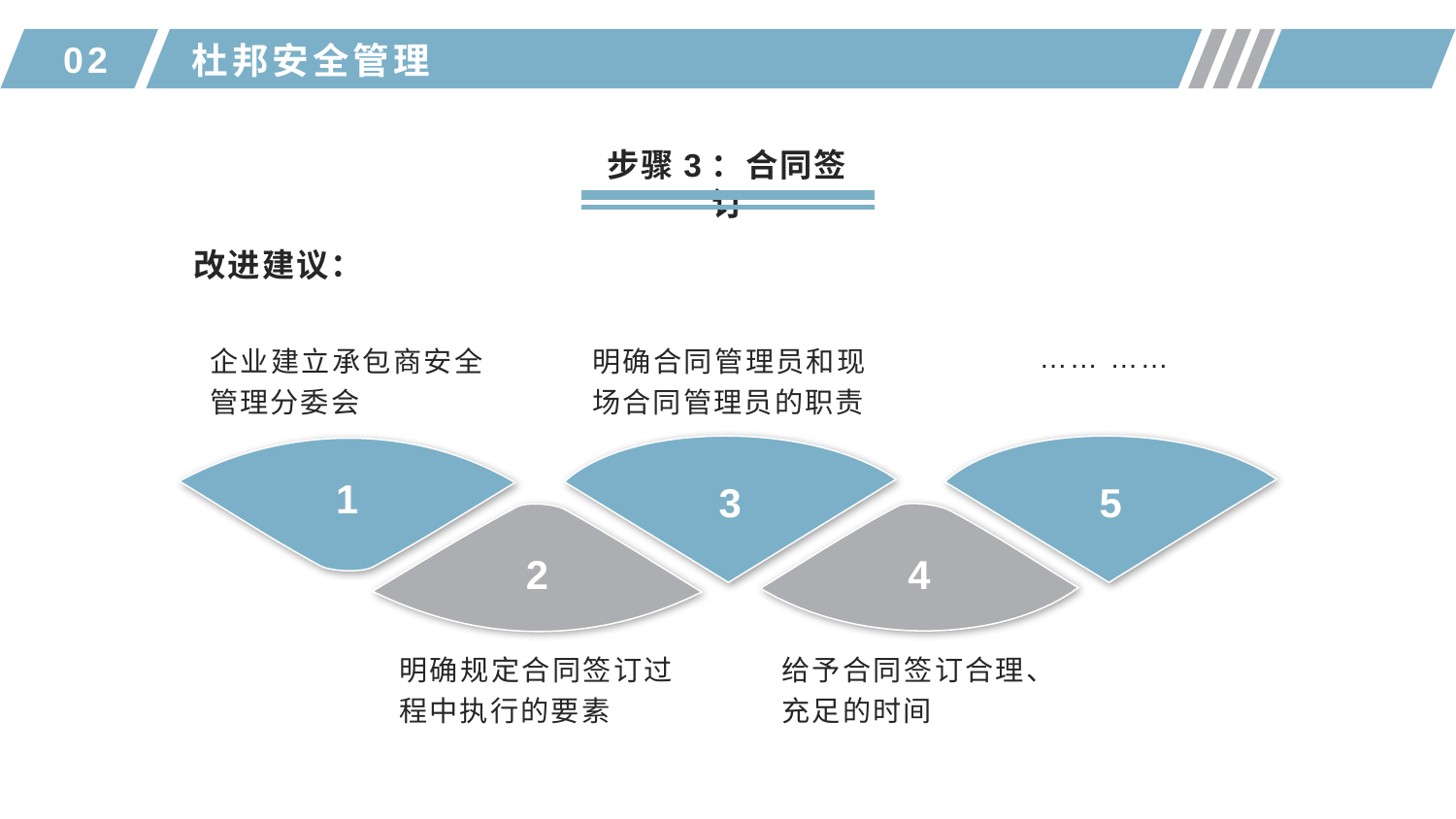

02
杜邦安全管理
步骤3：合同签订
改进建议：
企业建立承包商安全管理分委会
明确合同管理员和现场合同管理员的职责
…… ……
3
5
1
4
2
明确规定合同签订过程中执行的要素
给予合同签订合理、充足的时间